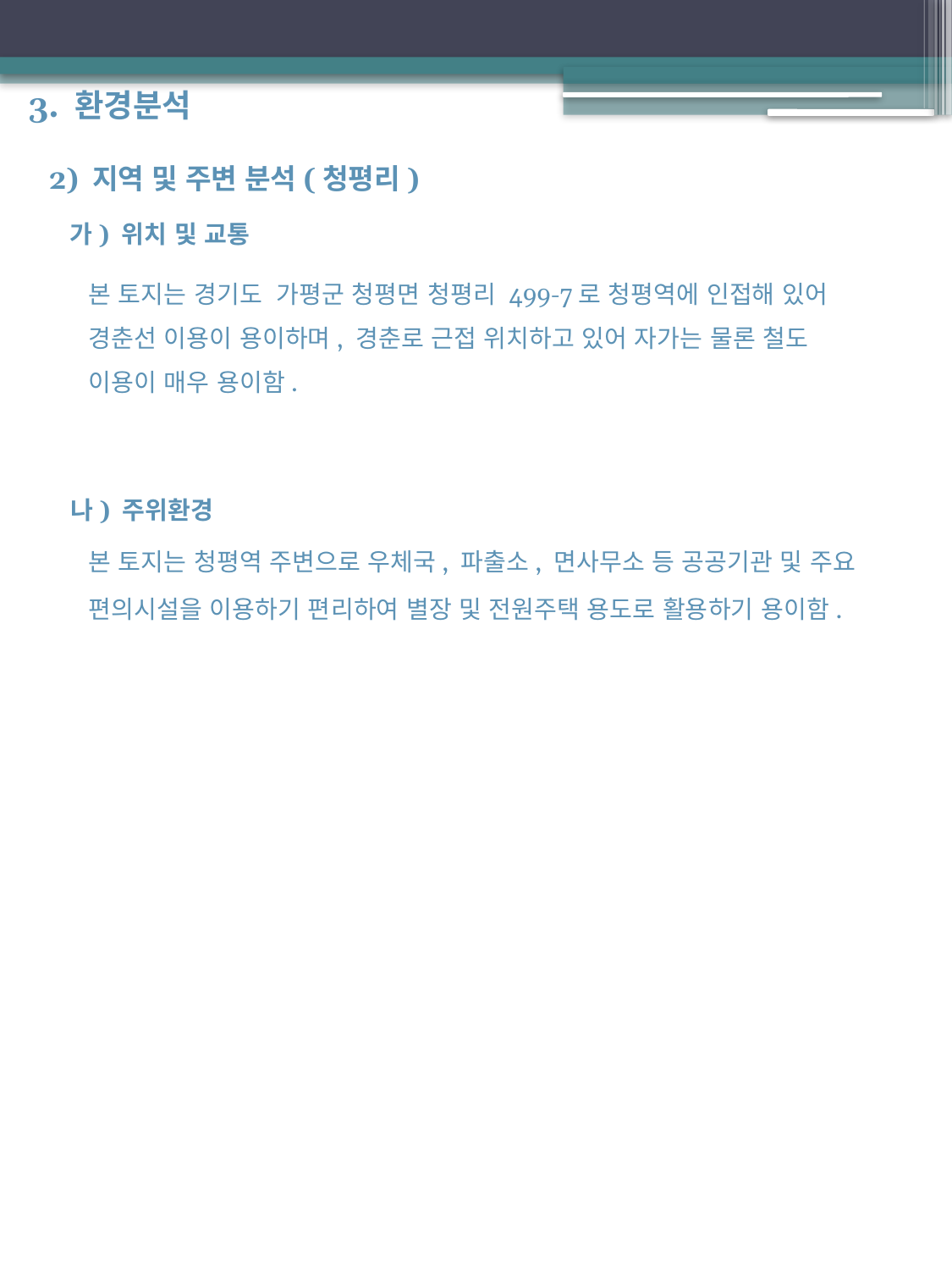

# 3. 환경분석
2) 지역 및 주변 분석(청평리)

가) 위치 및 교통

본 토지는 경기도  가평군 청평면 청평리 499-7로 청평역에 인접해 있어  경춘선 이용이 용이하며, 경춘로 근접 위치하고 있어 자가는 물론 철도 이용이 매우 용이함.
나) 주위환경

본 토지는 청평역 주변으로 우체국, 파출소, 면사무소 등 공공기관 및 주요 편의시설을 이용하기 편리하여 별장 및 전원주택 용도로 활용하기 용이함.